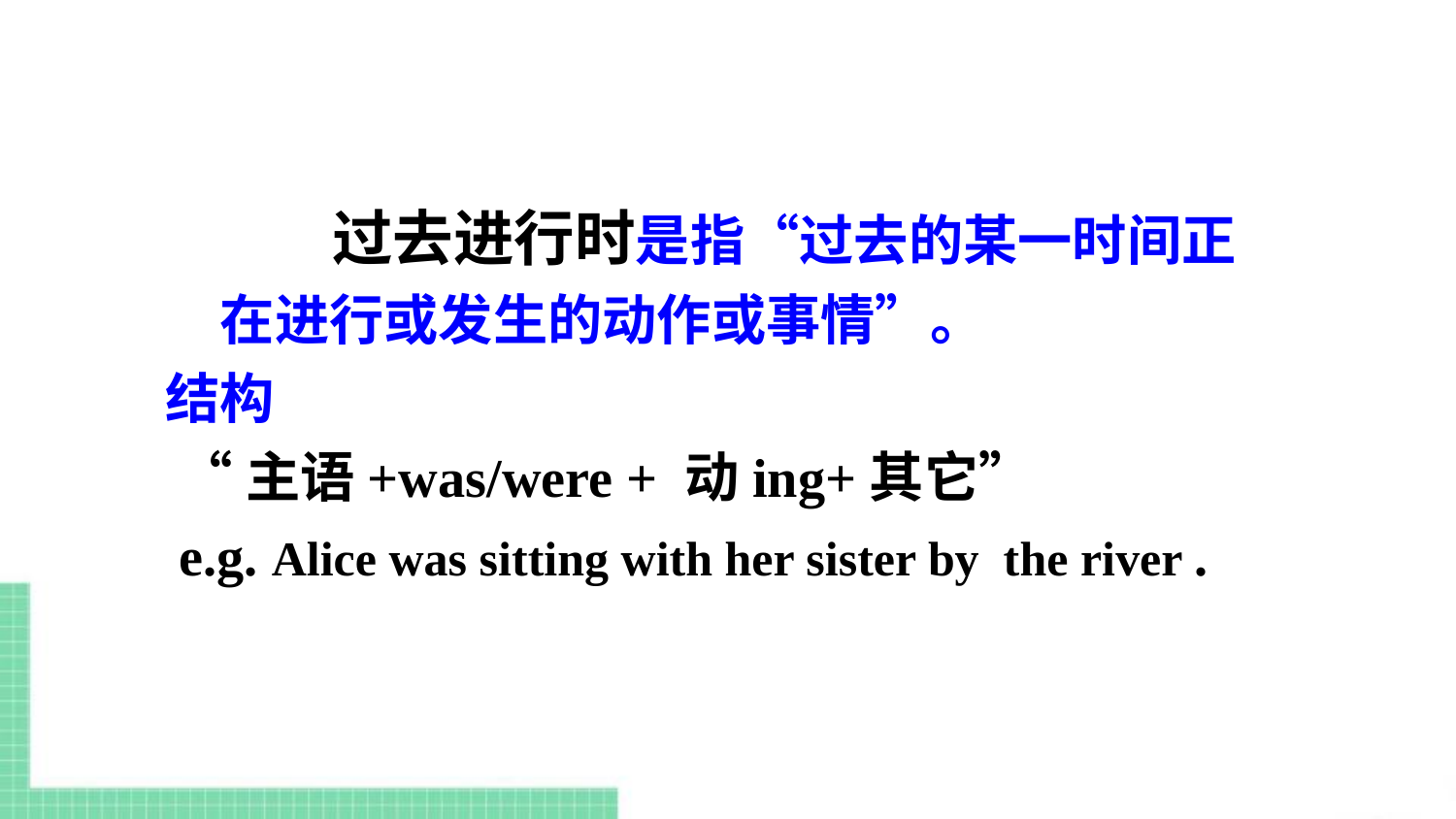

过去进行时是指“过去的某一时间正在进行或发生的动作或事情”。
结构
 “主语+was/were + 动ing+其它”
 e.g. Alice was sitting with her sister by  the river .